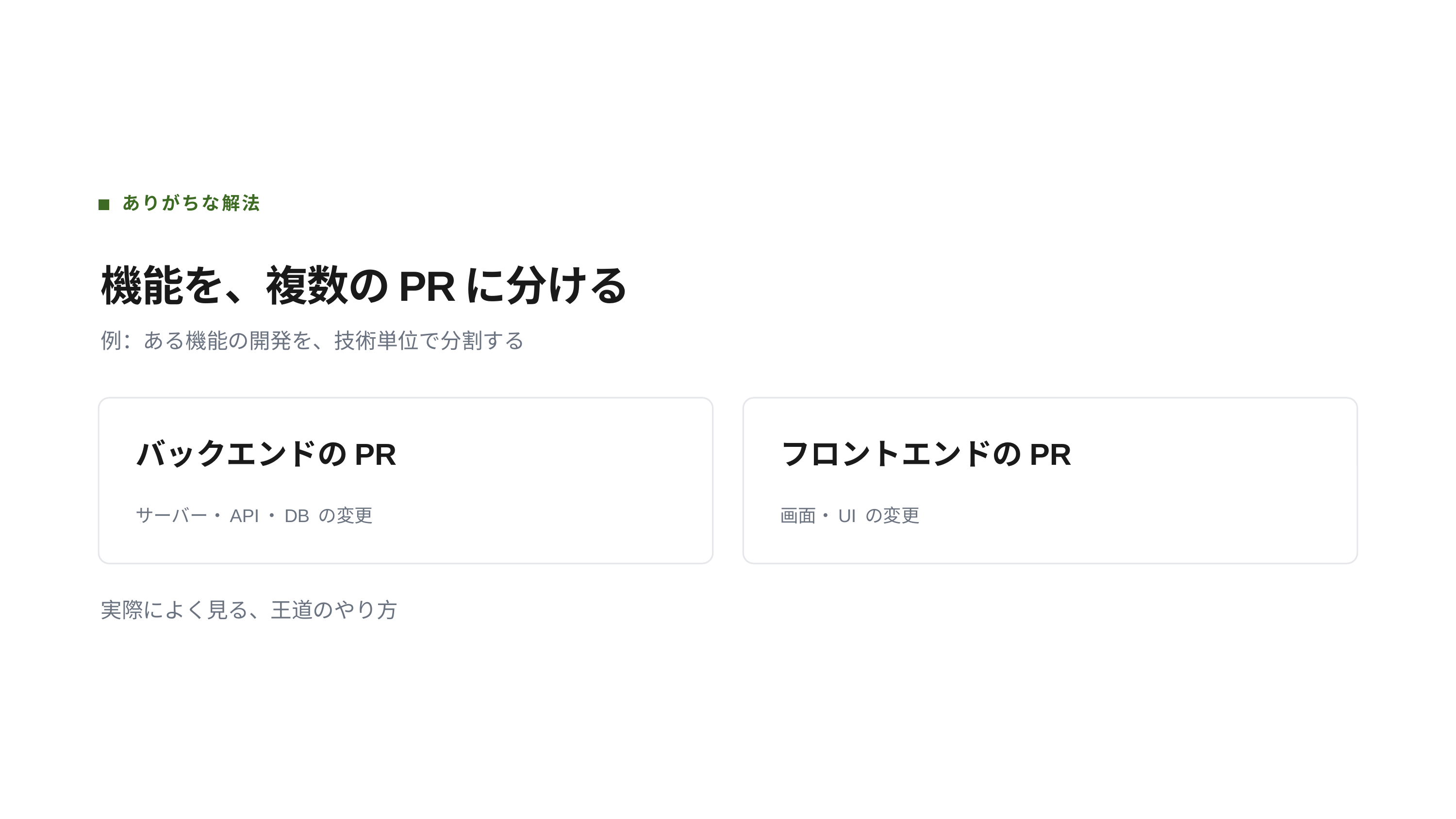

ありがちな解法

機能を、複数のPRに分ける
例：ある機能の開発を、技術単位で分割する

バックエンドのPR
フロントエンドのPR
サーバー・API・DB の変更
画面・UI の変更
実際によく見る、王道のやり方